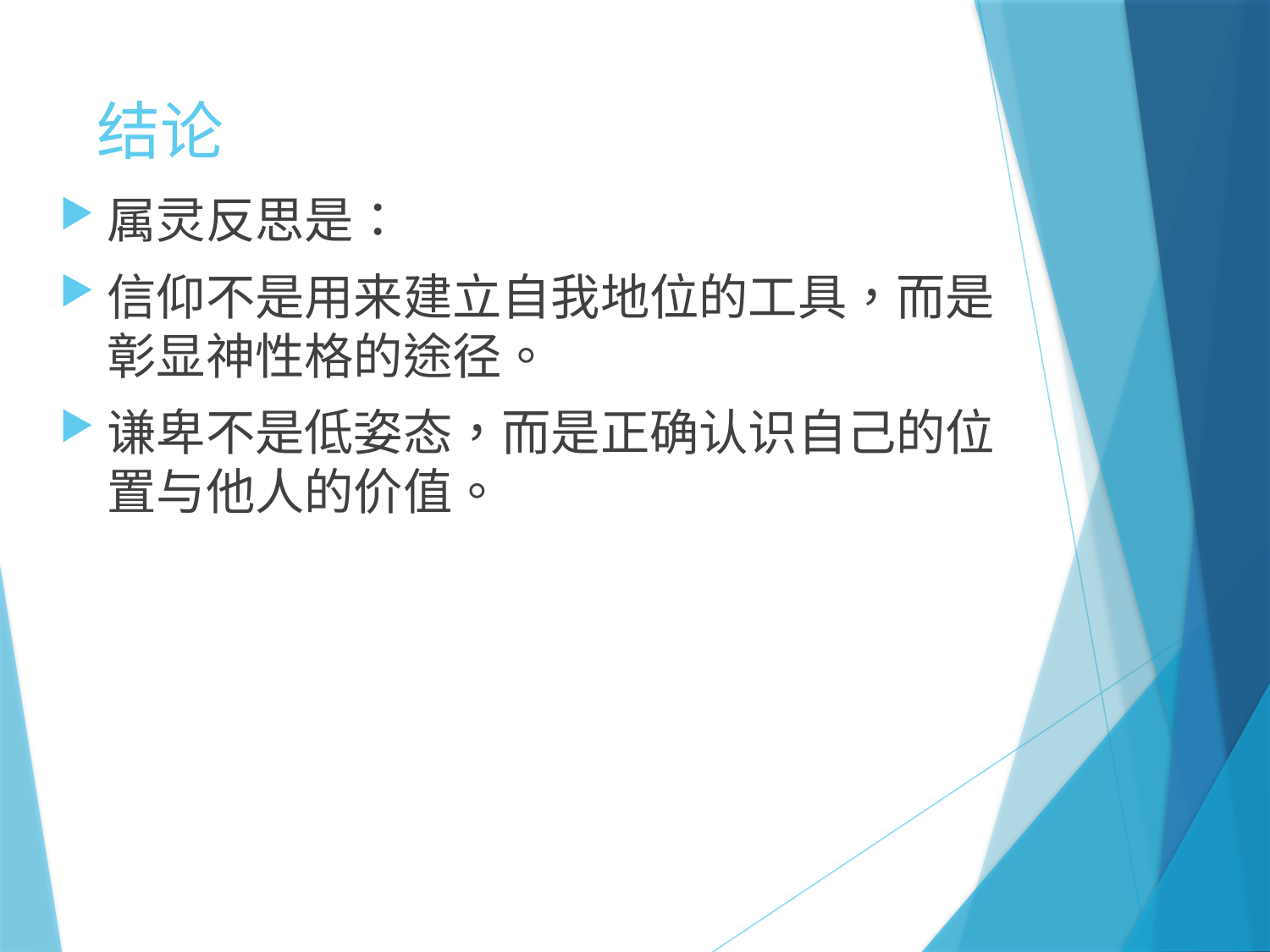

# 结论
属灵反思是：
信仰不是用来建立自我地位的工具，而是彰显神性格的途径。
谦卑不是低姿态，而是正确认识自己的位置与他人的价值。